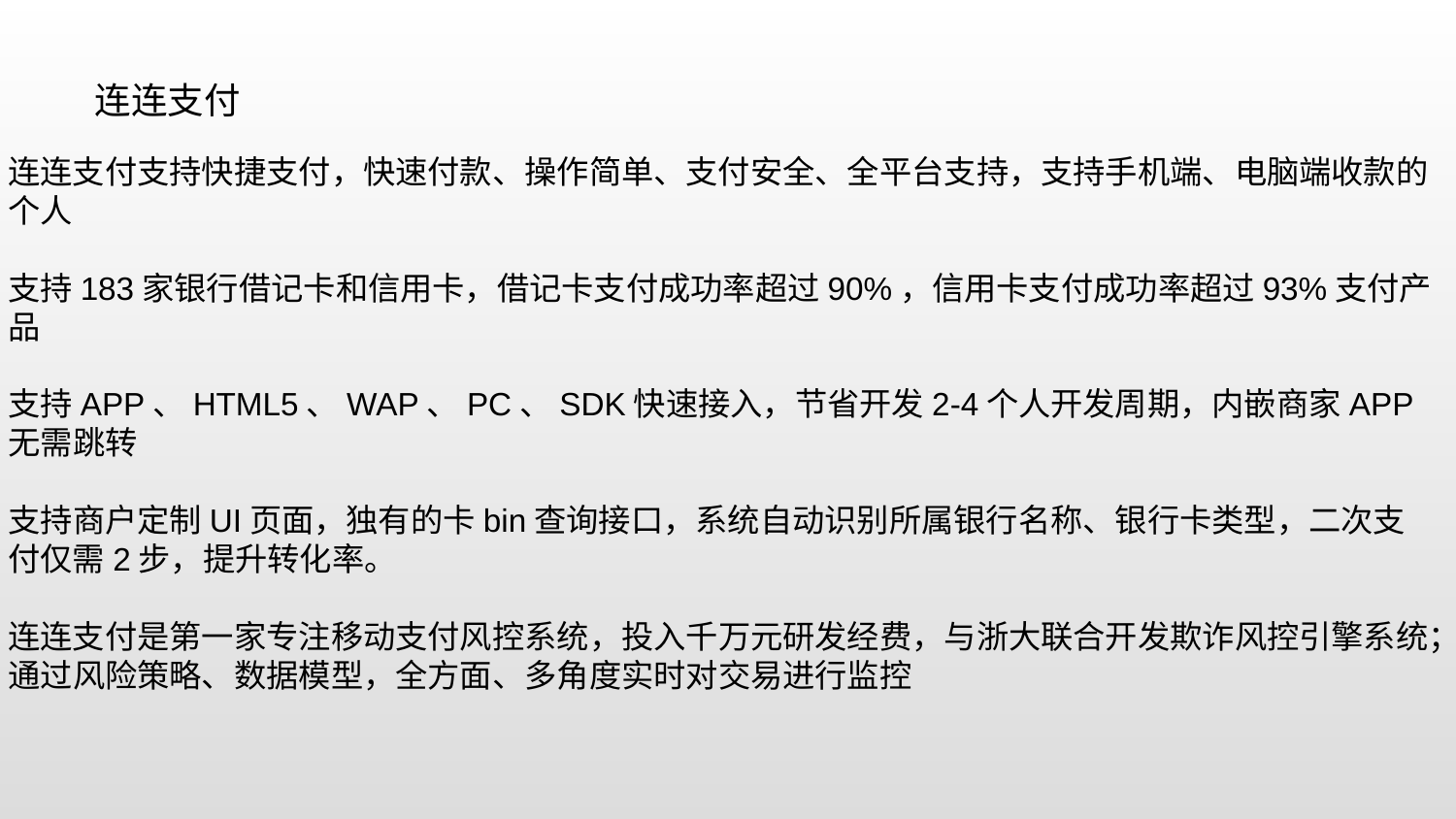

连连支付
连连支付支持快捷支付，快速付款、操作简单、支付安全、全平台支持，支持手机端、电脑端收款的个人

支持183家银行借记卡和信用卡，借记卡支付成功率超过90%，信用卡支付成功率超过93%支付产品

支持APP、HTML5、WAP、PC、SDK快速接入，节省开发2-4个人开发周期，内嵌商家APP无需跳转

支持商户定制UI页面，独有的卡bin查询接口，系统自动识别所属银行名称、银行卡类型，二次支付仅需2步，提升转化率。

连连支付是第一家专注移动支付风控系统，投入千万元研发经费，与浙大联合开发欺诈风控引擎系统；通过风险策略、数据模型，全方面、多角度实时对交易进行监控